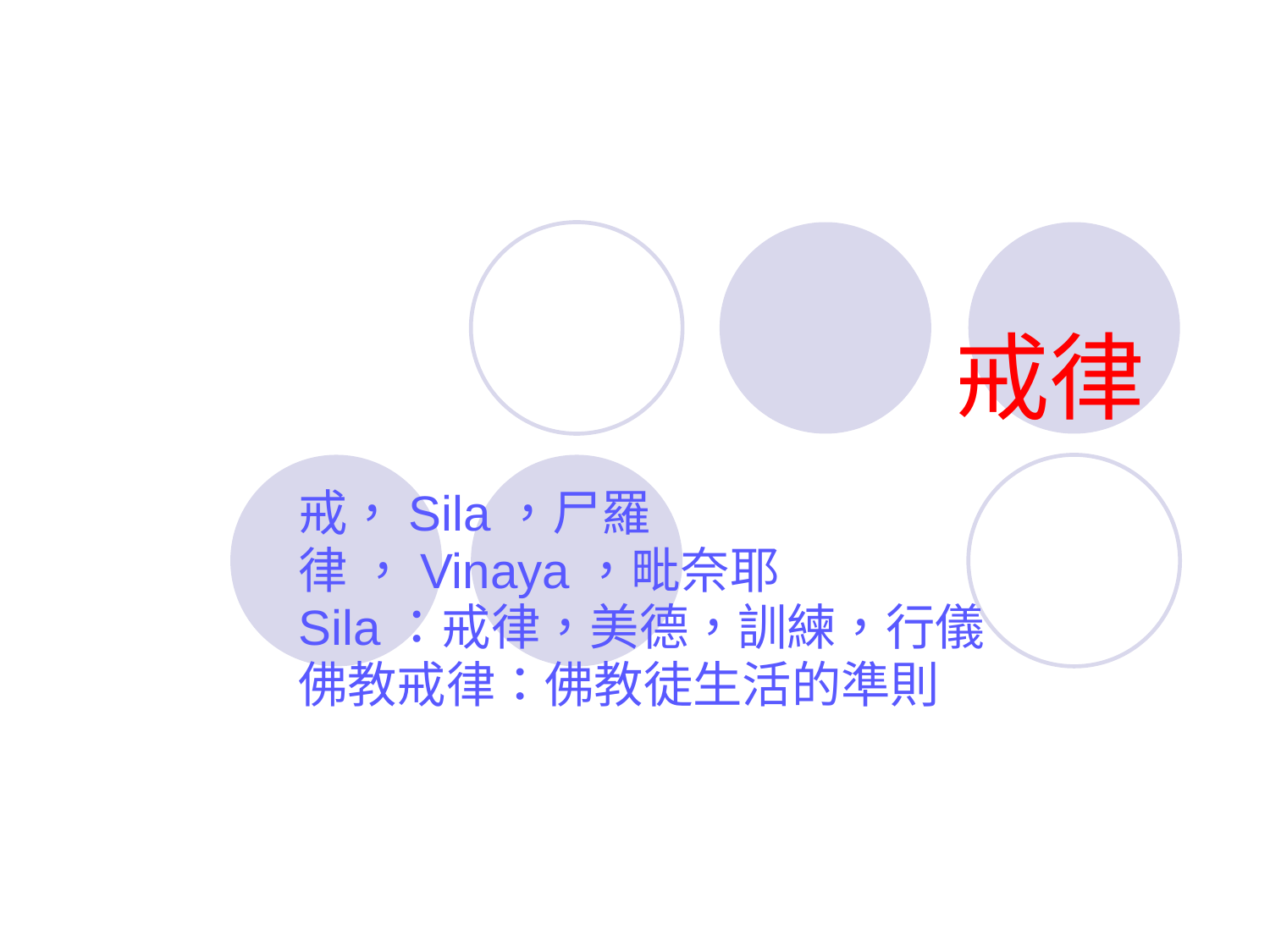

# 戒律
戒，Sila，尸羅
律 ，Vinaya，毗奈耶
Sila：戒律，美德，訓練，行儀
佛教戒律：佛教徒生活的準則